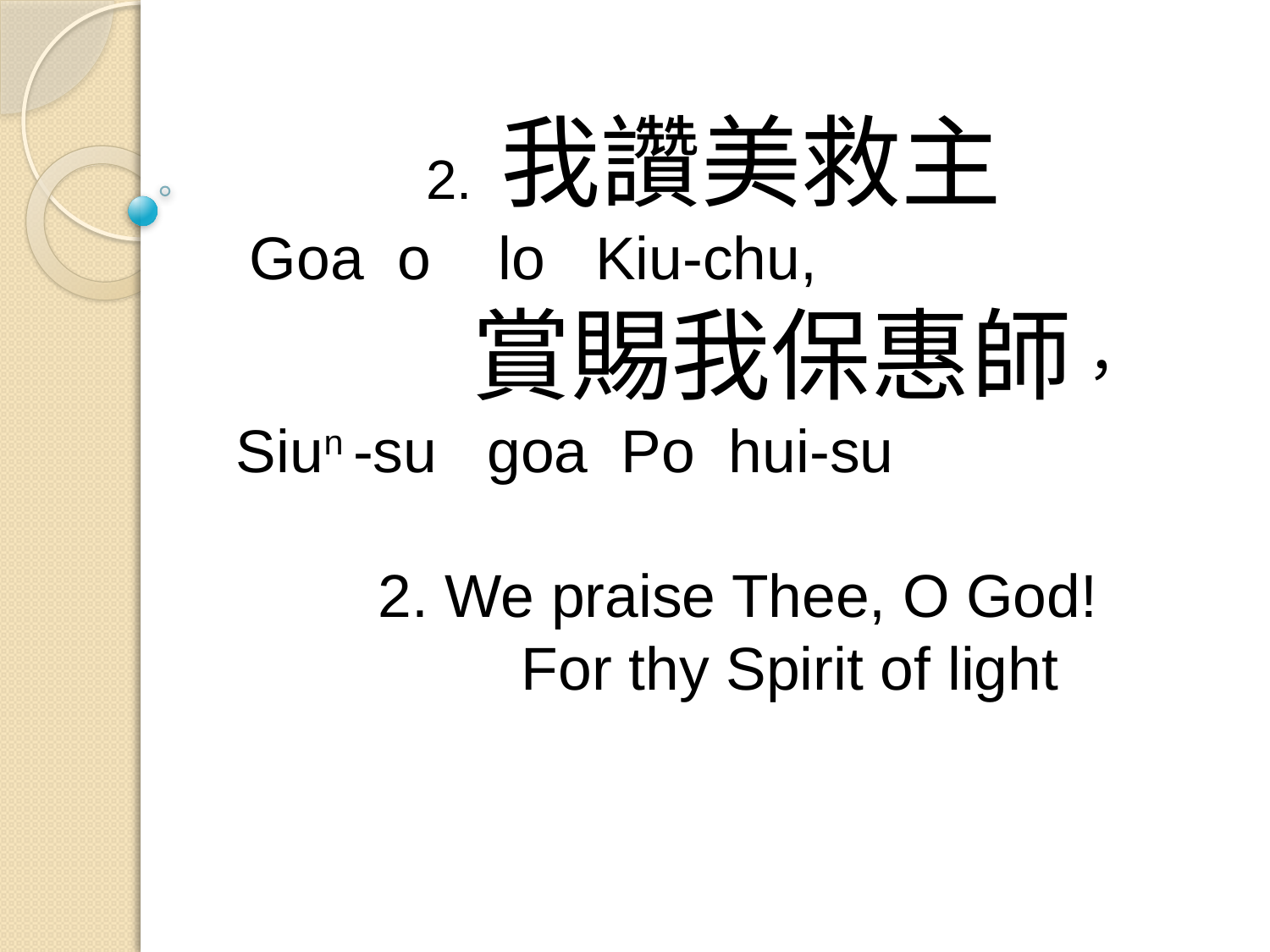

# 2. 我讚美救主 Goa  o    lo   Kiu-chu, 賞賜我保惠師， Siun -su   goa  Po  hui-su 2. We praise Thee, O God! For thy Spirit of light